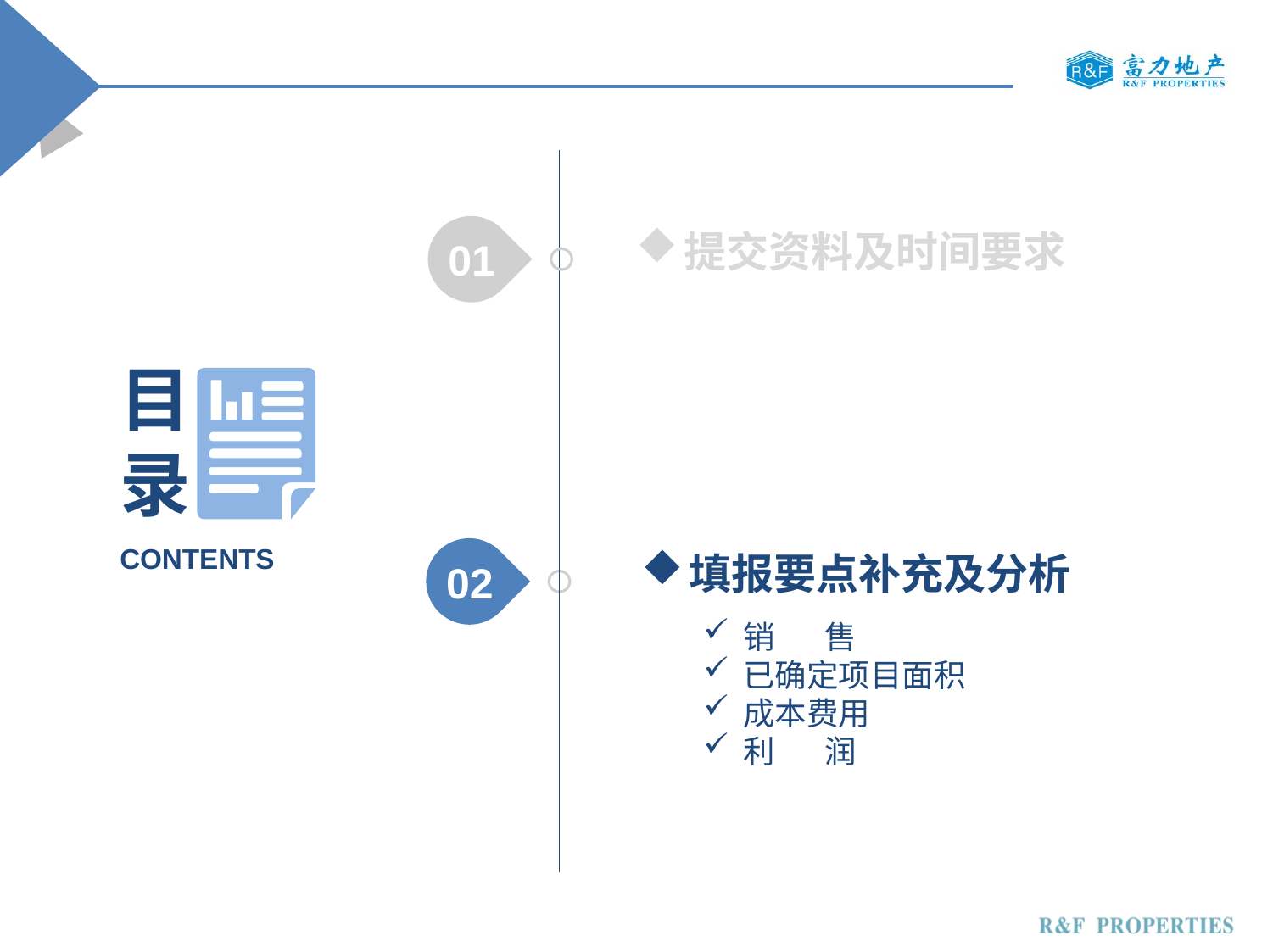

提交资料及时间要求

01

目录

CONTENTS
填报要点补充及分析

02

销       售
已确定项目面积
成本费用
利       润